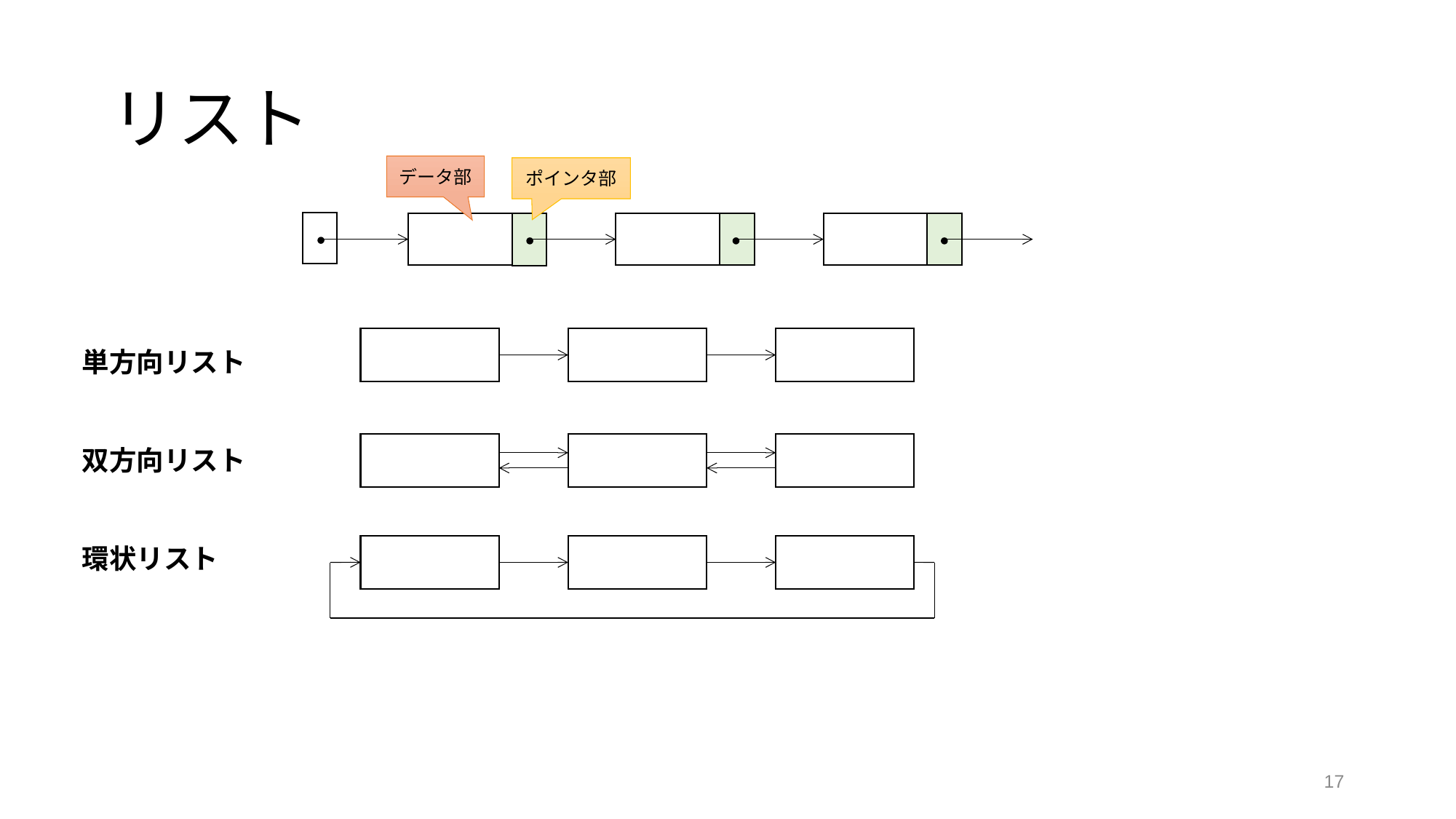

# リスト
データ部
ポインタ部

単方向リスト

双方向リスト

環状リスト

17